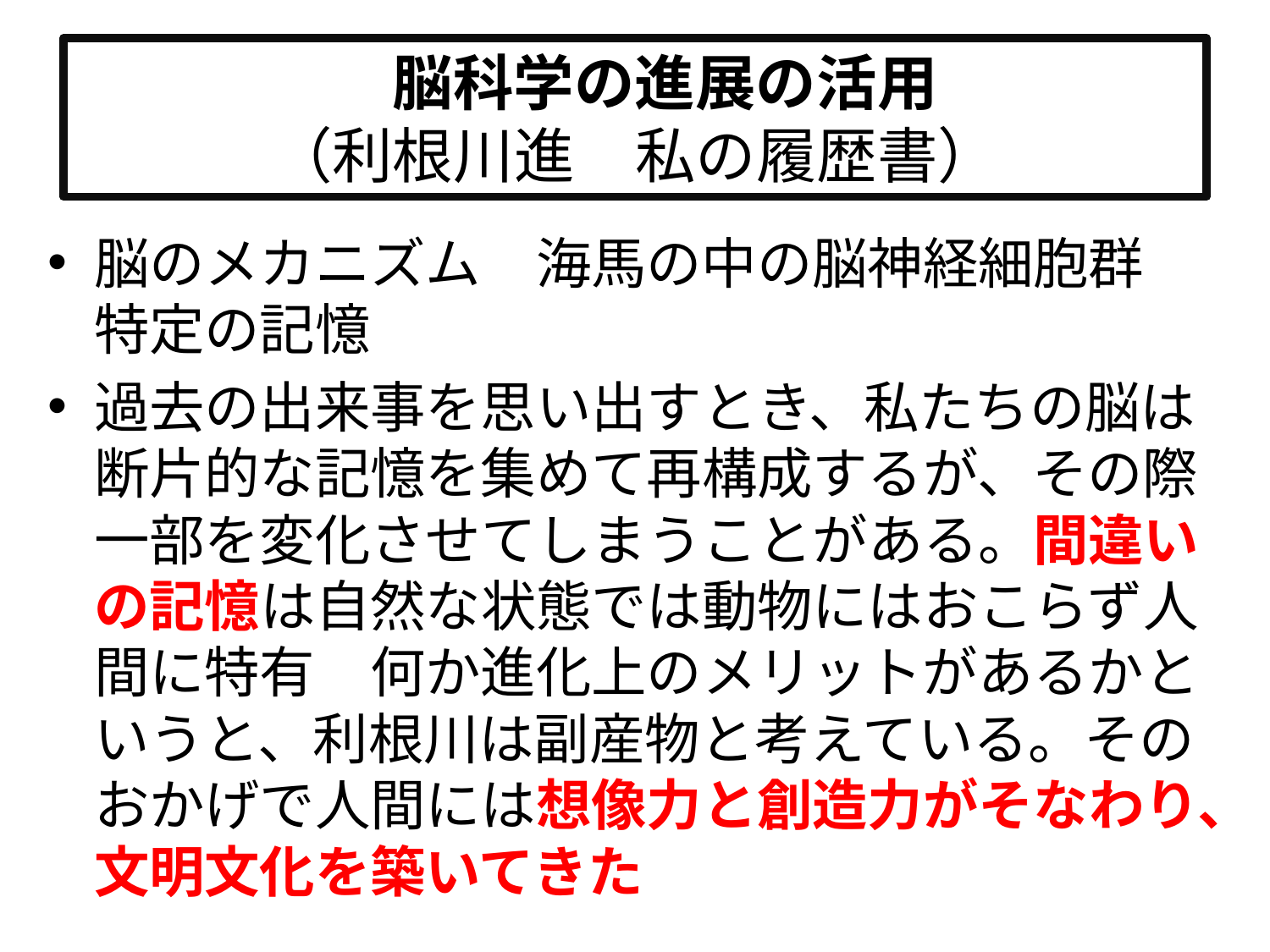

# 脳科学の進展の活用 （利根川進　私の履歴書）
脳のメカニズム　海馬の中の脳神経細胞群　特定の記憶
過去の出来事を思い出すとき、私たちの脳は断片的な記憶を集めて再構成するが、その際一部を変化させてしまうことがある。間違いの記憶は自然な状態では動物にはおこらず人間に特有　何か進化上のメリットがあるかというと、利根川は副産物と考えている。そのおかげで人間には想像力と創造力がそなわり、文明文化を築いてきた